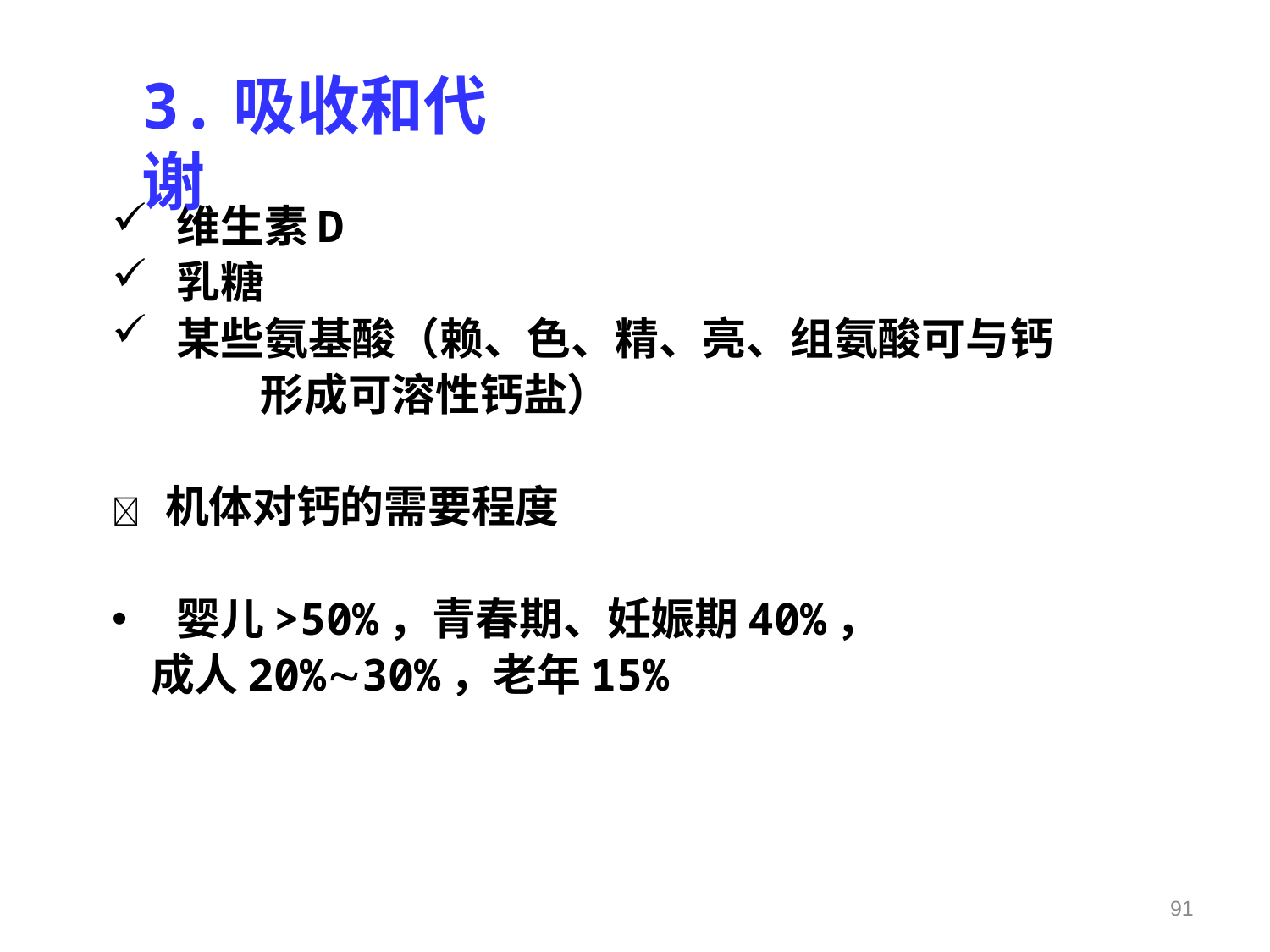

3.吸收和代谢

 维生素D
 乳糖
 某些氨基酸（赖、色、精、亮、组氨酸可与钙
              形成可溶性钙盐）

∗   机体对钙的需要程度

 婴儿>50%，青春期、妊娠期40%，
   成人20%∼30%，老年15%
91